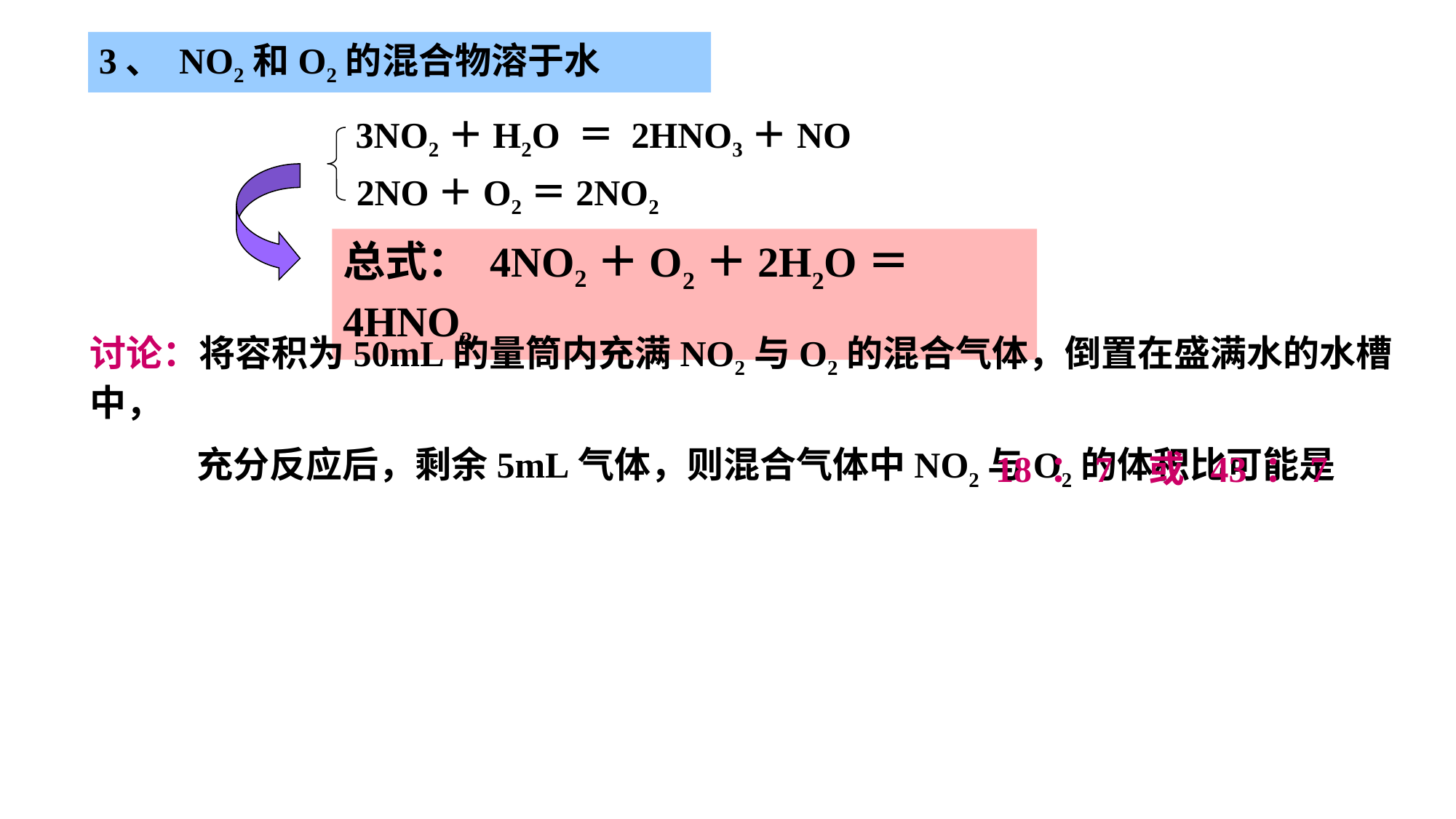

3、 NO2和O2的混合物溶于水
             3NO2＋H2O ＝ 2HNO3＋NO

 2NO＋O2＝2NO2
总式： 4NO2＋O2＋2H2O＝4HNO3
讨论：将容积为50mL的量筒内充满NO2与O2的混合气体，倒置在盛满水的水槽中，
            充分反应后，剩余5mL气体，则混合气体中NO2与O2的体积比可能是
18 ：7   或  43 ：7